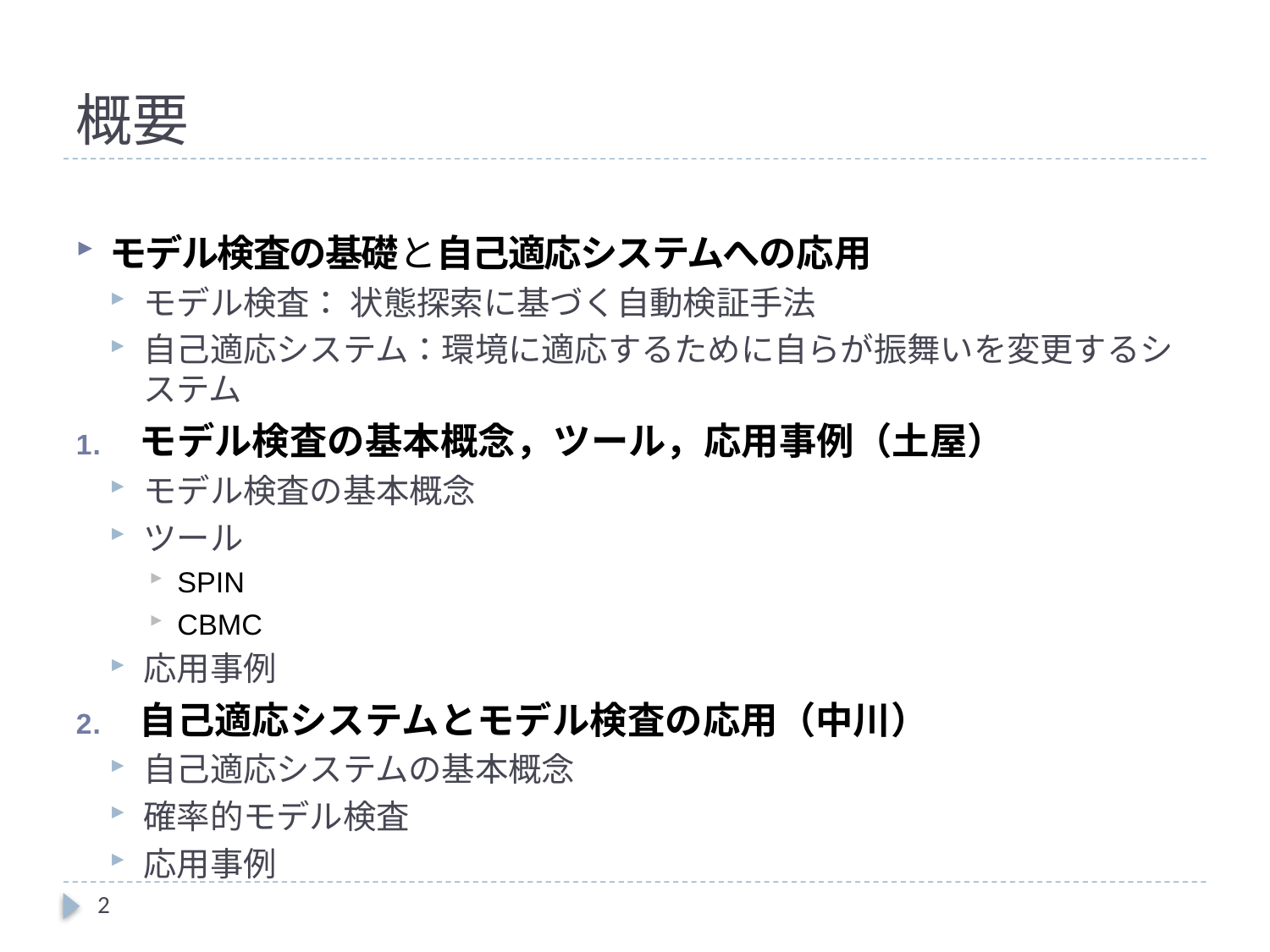

# 概要

モデル検査の基礎と自己適応システムへの応用
モデル検査： 状態探索に基づく自動検証手法
自己適応システム：環境に適応するために自らが振舞いを変更するシステム
モデル検査の基本概念，ツール，応用事例（土屋）
モデル検査の基本概念
ツール
SPIN
CBMC
応用事例
自己適応システムとモデル検査の応用（中川）
自己適応システムの基本概念
確率的モデル検査
応用事例

2